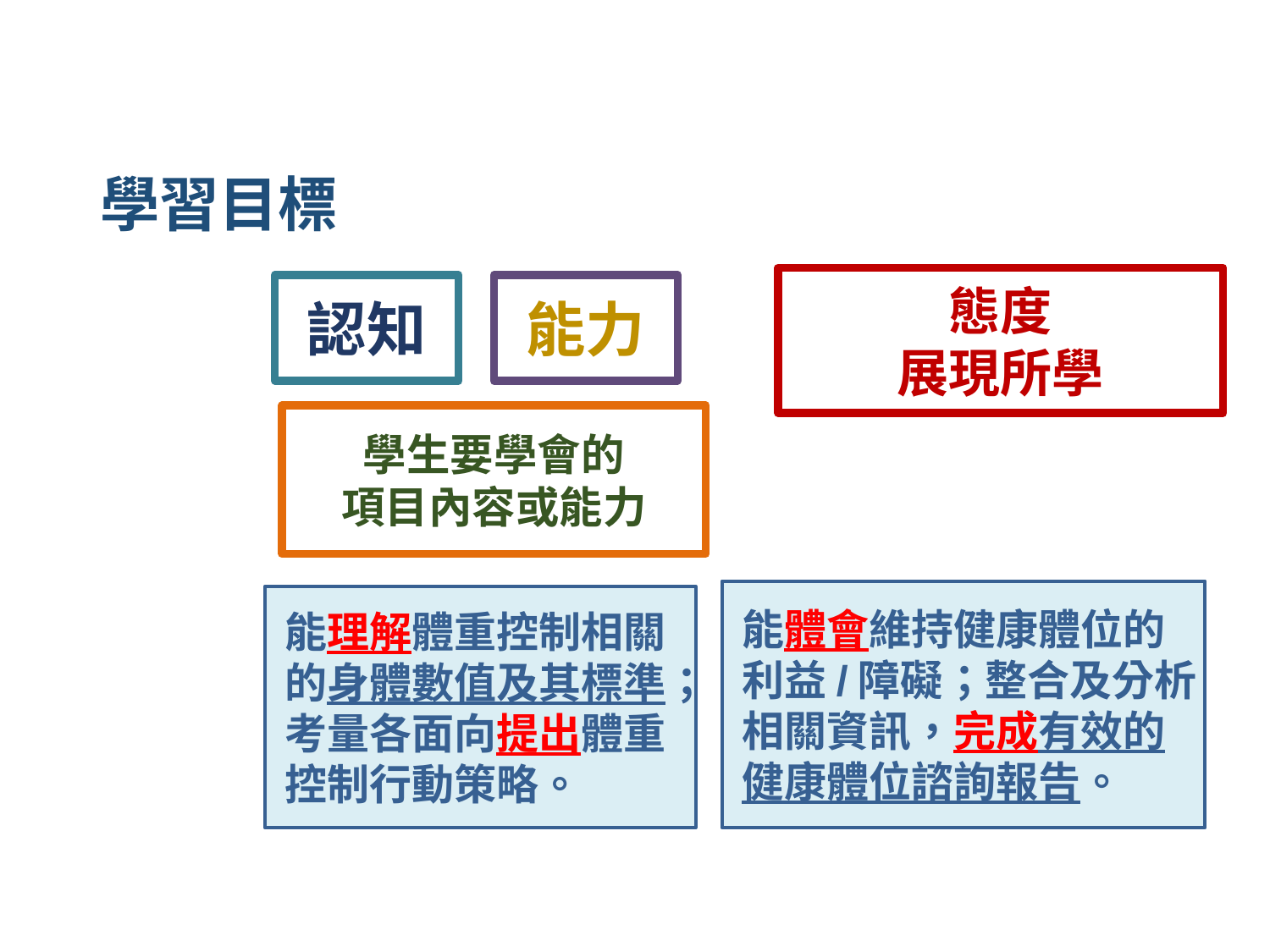

學習目標
態度
展現所學
認知
能力
學生要學會的
項目內容或能力
能體會維持健康體位的利益/障礙；整合及分析相關資訊，完成有效的健康體位諮詢報告。
能理解體重控制相關的身體數值及其標準；考量各面向提出體重控制行動策略。